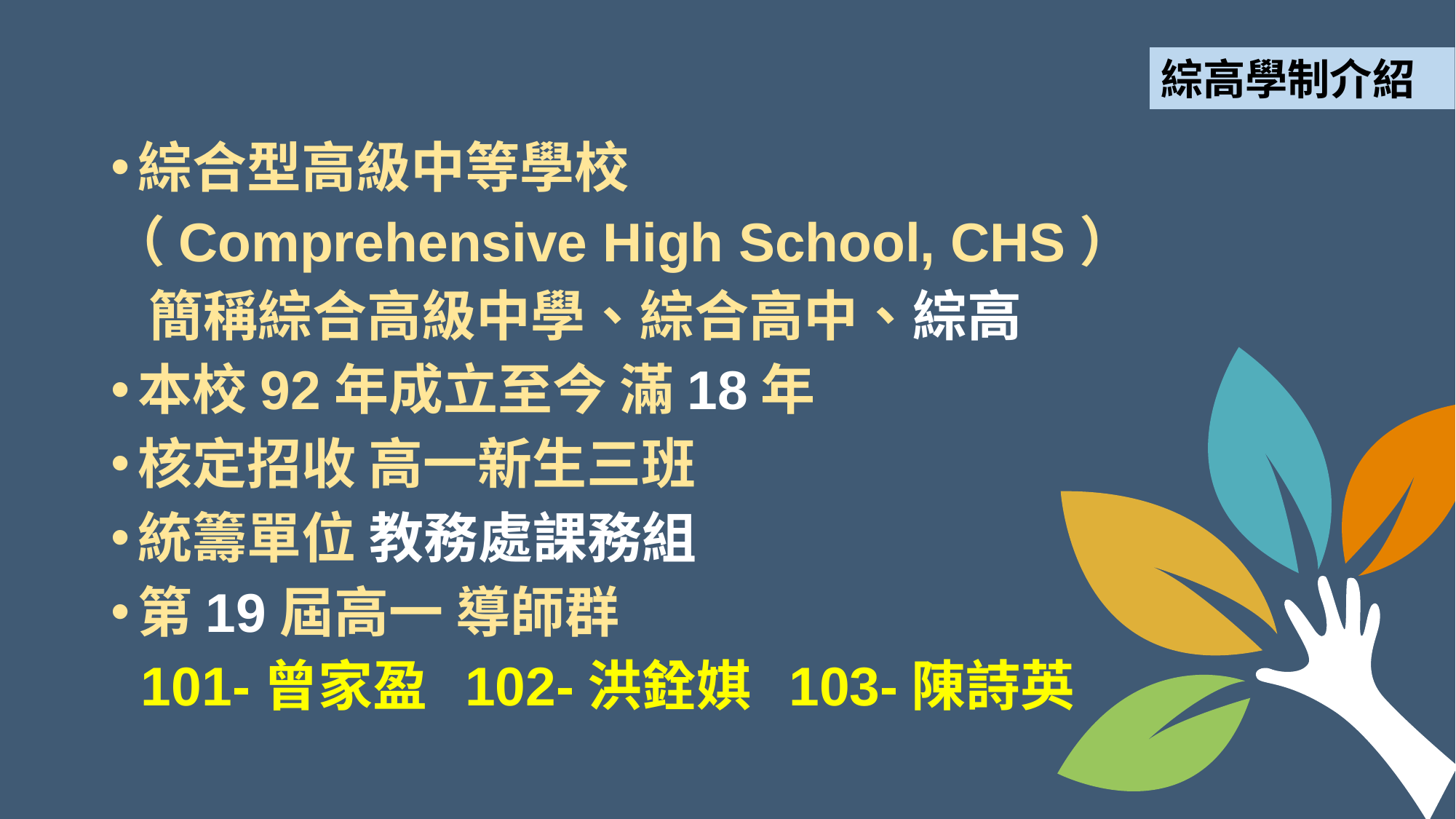

綜高學制介紹
綜合型高級中等學校
（Comprehensive High School, CHS）
  簡稱綜合高級中學、綜合高中、綜高
本校92年成立至今 滿18年
核定招收 高一新生三班
統籌單位 教務處課務組
第19屆高一 導師群
  101-曾家盈  102-洪銓娸  103-陳詩英